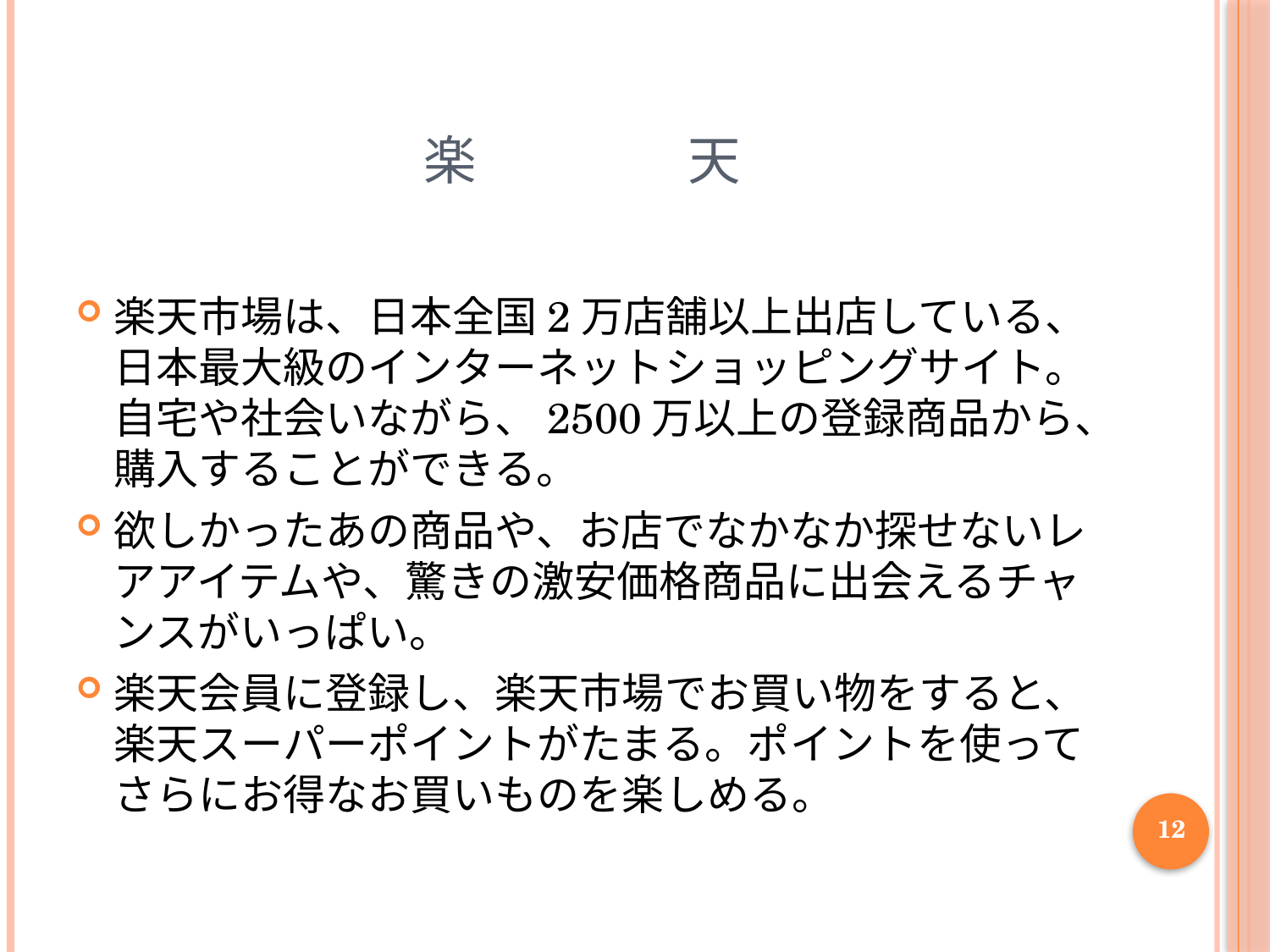

# 楽　　　　天

楽天市場は、日本全国2万店舗以上出店している、日本最大級のインターネットショッピングサイト。自宅や社会いながら、2500万以上の登録商品から、購入することができる。
欲しかったあの商品や、お店でなかなか探せないレアアイテムや、驚きの激安価格商品に出会えるチャンスがいっぱい。
楽天会員に登録し、楽天市場でお買い物をすると、楽天スーパーポイントがたまる。ポイントを使ってさらにお得なお買いものを楽しめる。
12